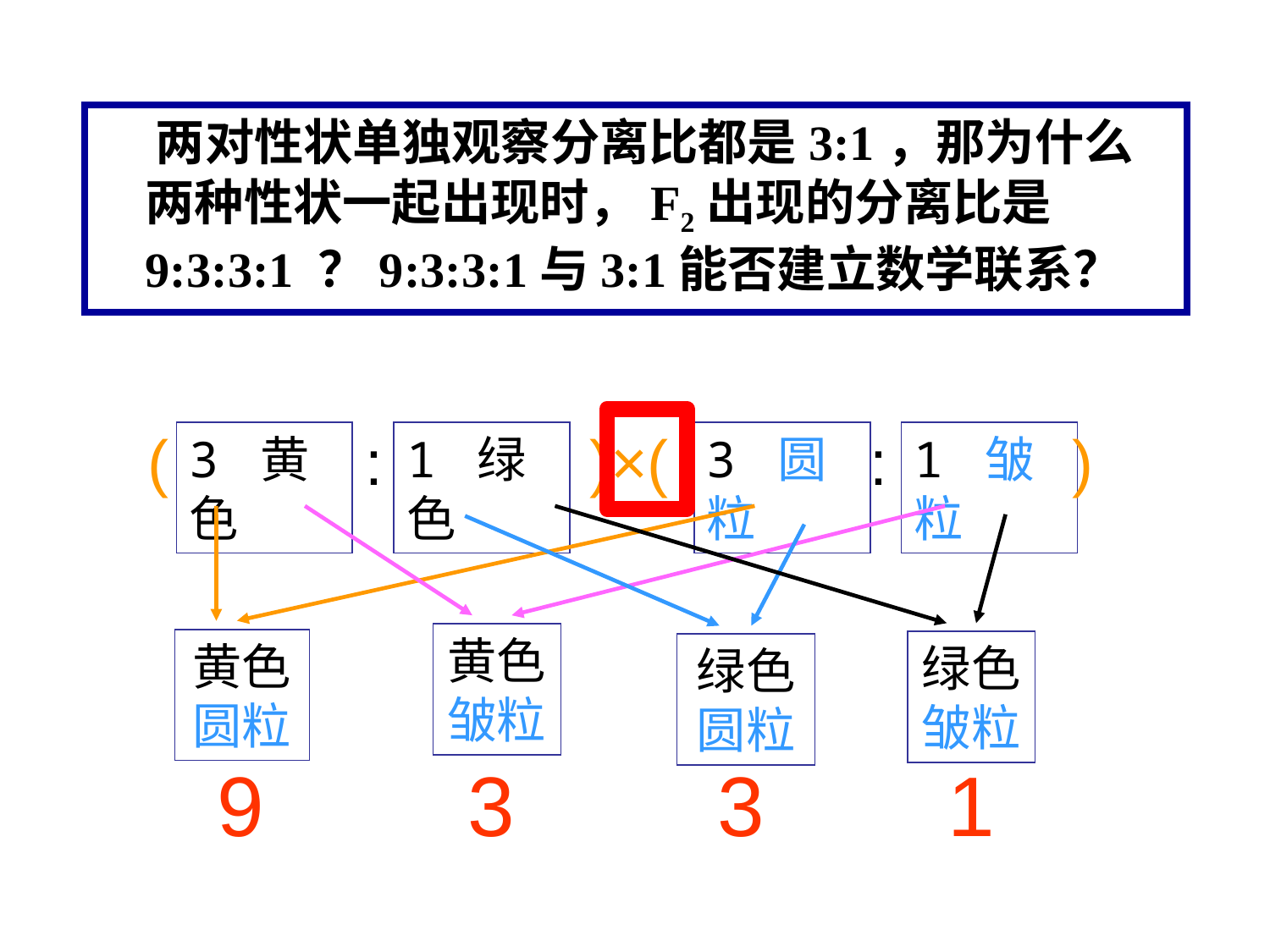

两对性状单独观察分离比都是3:1，那为什么两种性状一起出现时，F2出现的分离比是9:3:3:1 ？9:3:3:1与3:1能否建立数学联系？

(                        )×(                       )
:
:
3 黄色
1 绿色
3 圆粒
1 皱粒

黄色
圆粒

黄色
皱粒

绿色
皱粒

绿色
圆粒
9
3
3
1